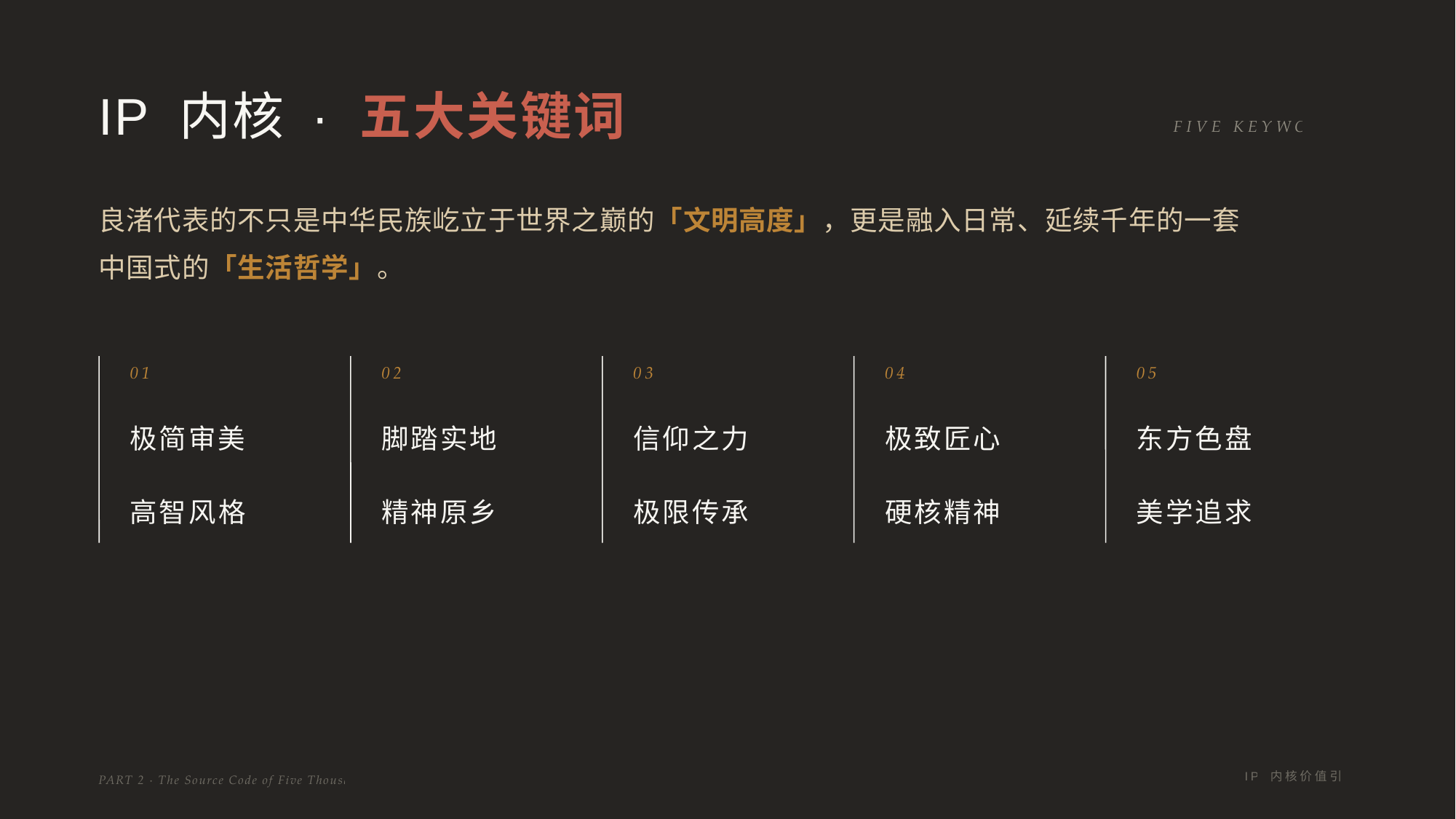

IP 内核 · 五大关键词
FIVE KEYWORDS
良渚代表的不只是中华民族屹立于世界之巅的「文明高度」，更是融入日常、延续千年的一套中国式的「生活哲学」。

01
02
03
04
05
极简审美
高智风格
脚踏实地
精神原乡
信仰之力
极限传承
极致匠心
硬核精神
东方色盘
美学追求
IP 内核价值引擎
PART 2 · The Source Code of Five Thousand Years